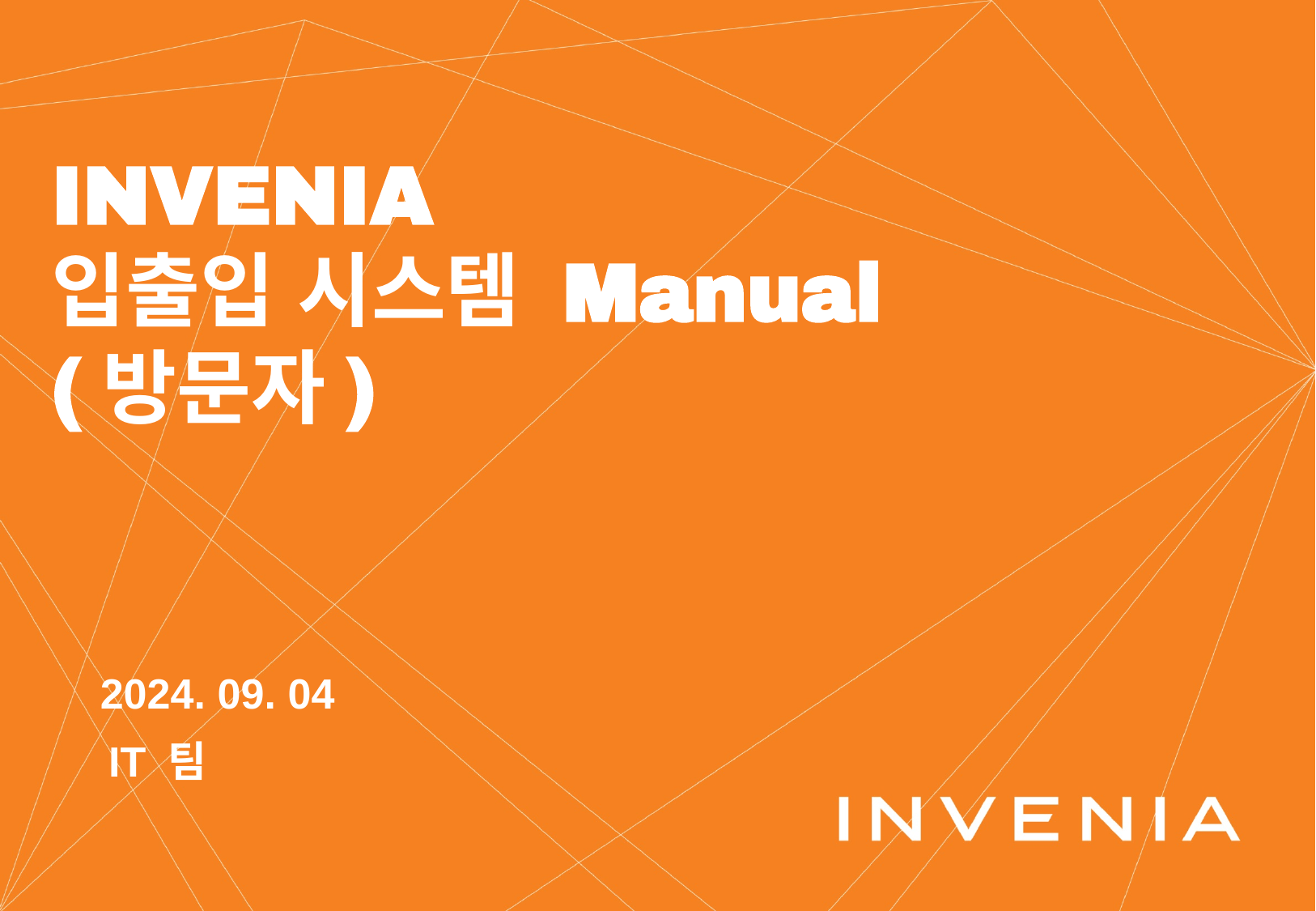

INVENIA
입출입 시스템 Manual
(방문자)
  2024. 09. 04
 IT 팀